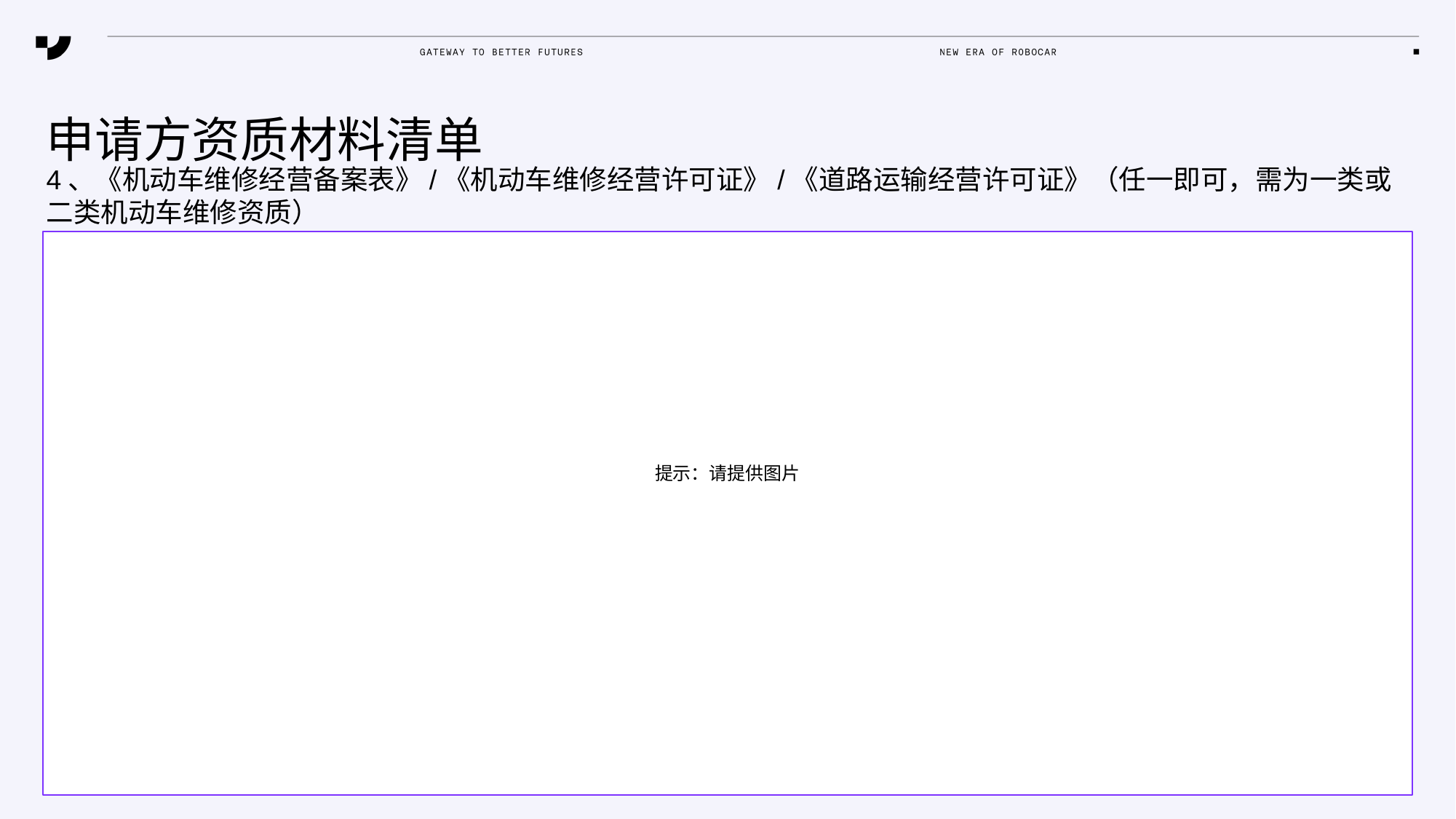

申请方资质材料清单
4、《机动车维修经营备案表》/《机动车维修经营许可证》/《道路运输经营许可证》（任一即可，需为一类或二类机动车维修资质）

提示：请提供图片